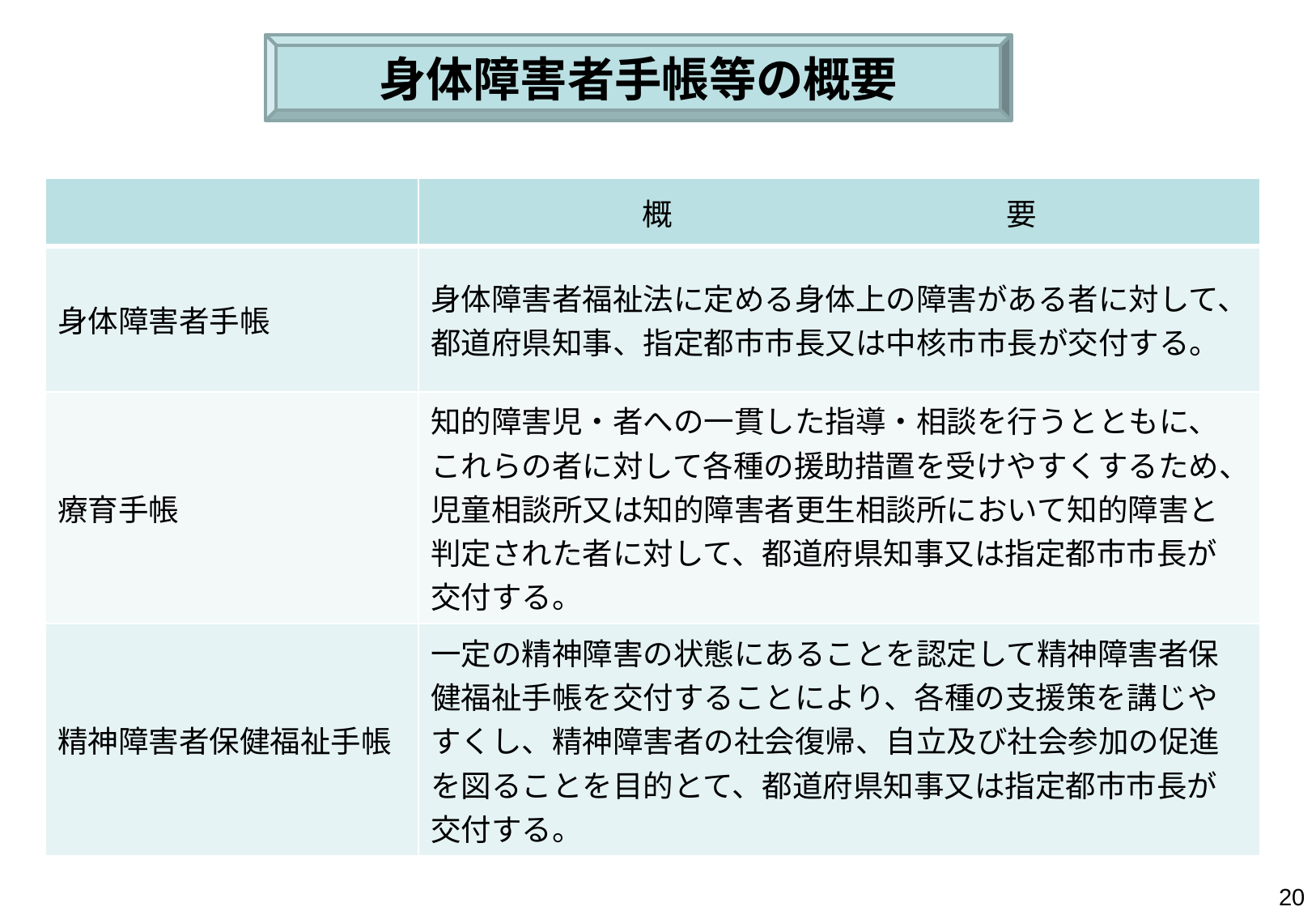

身体障害者手帳等の概要
|  | 概　　　　　　　　　　　要 |
| --- | --- |
| 身体障害者手帳 | 身体障害者福祉法に定める身体上の障害がある者に対して、都道府県知事、指定都市市長又は中核市市長が交付する。 |
| 療育手帳 | 知的障害児・者への一貫した指導・相談を行うとともに、これらの者に対して各種の援助措置を受けやすくするため、児童相談所又は知的障害者更生相談所において知的障害と判定された者に対して、都道府県知事又は指定都市市長が交付する。 |
| 精神障害者保健福祉手帳 | 一定の精神障害の状態にあることを認定して精神障害者保健福祉手帳を交付することにより、各種の支援策を講じやすくし、精神障害者の社会復帰、自立及び社会参加の促進を図ることを目的とて、都道府県知事又は指定都市市長が交付する。 |
20